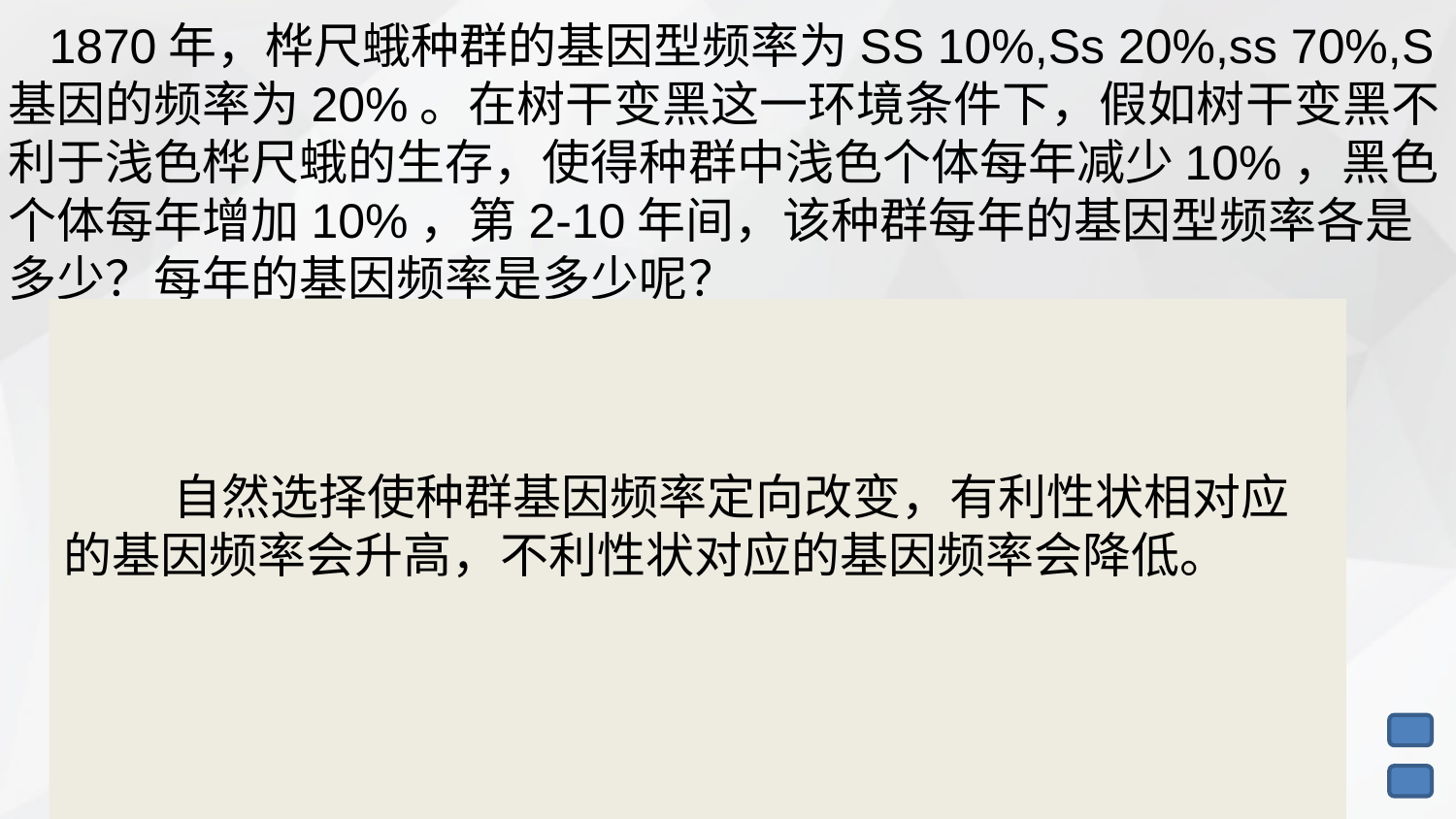

1870年，桦尺蛾种群的基因型频率为SS 10%,Ss 20%,ss 70%,S基因的频率为20%。在树干变黑这一环境条件下，假如树干变黑不利于浅色桦尺蛾的生存，使得种群中浅色个体每年减少10%，黑色个体每年增加10%，第2-10年间，该种群每年的基因型频率各是多少？每年的基因频率是多少呢？

         自然选择使种群基因频率定向改变，有利性状相对应的基因频率会升高，不利性状对应的基因频率会降低。

|  |  | 第1年 | 第2年 | 第3年 | 第4年 | …… |
| --- | --- | --- | --- | --- | --- | --- |
| 基因型频率 | SS | 10% | 11.5% |  |  |  |
|  | Ss | 20% | 22.9% |  |  |  |
|  | ss | 70% | 65.6% |  |  |  |
| 基因频率 | S | 20% | 23% |  |  |  |
|  | s | 80% | 77% |  |  |  |
13.1%
14.6%
26%
29.3%
60.9%
56.1%
26.1%
29.3%
升高
降低

73.9%
70.7%